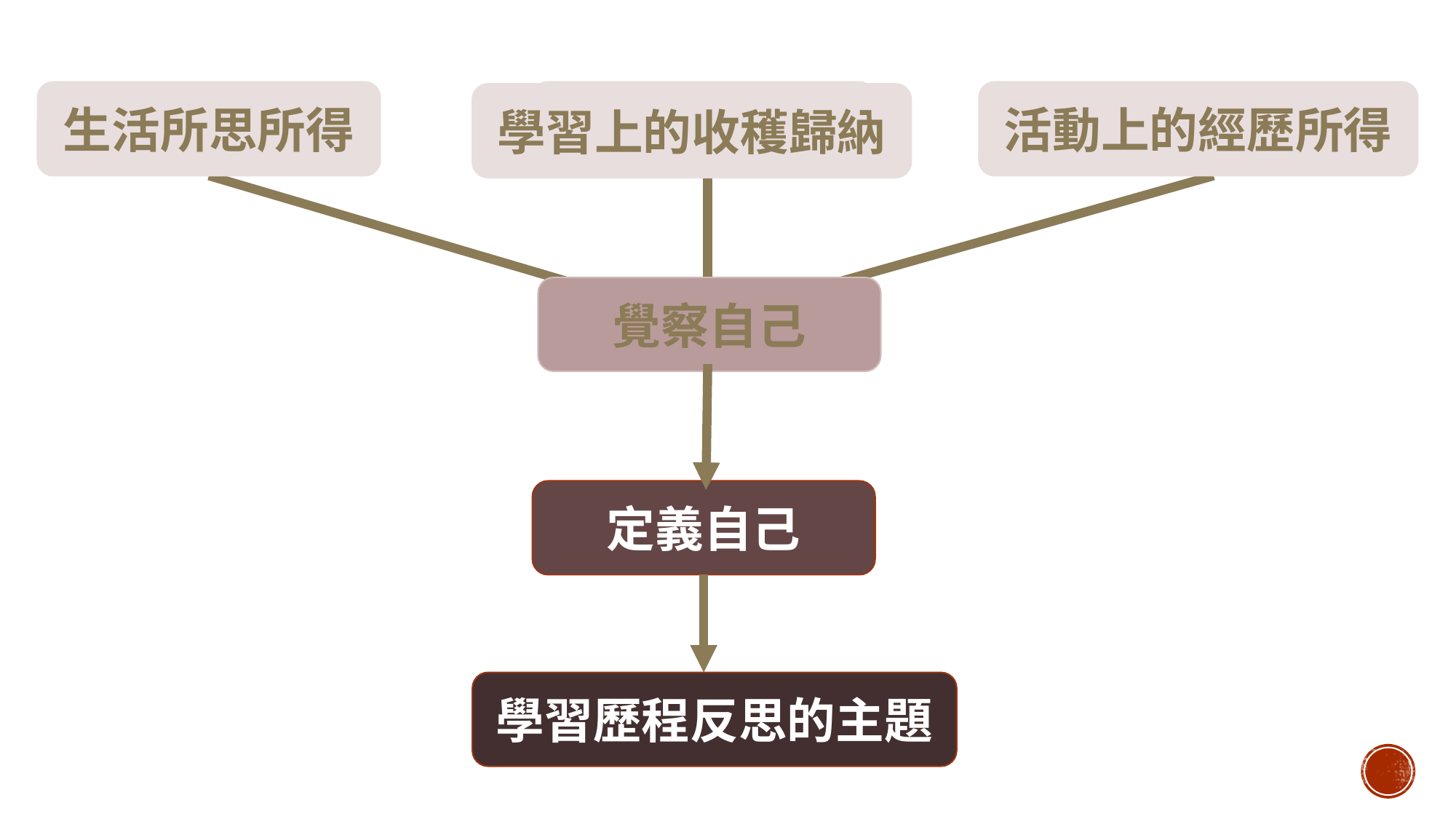

生活所思所得

活動上的經歷所得
學習上的收穫歸納
覺察自己
定義自己
學習歷程反思的主題